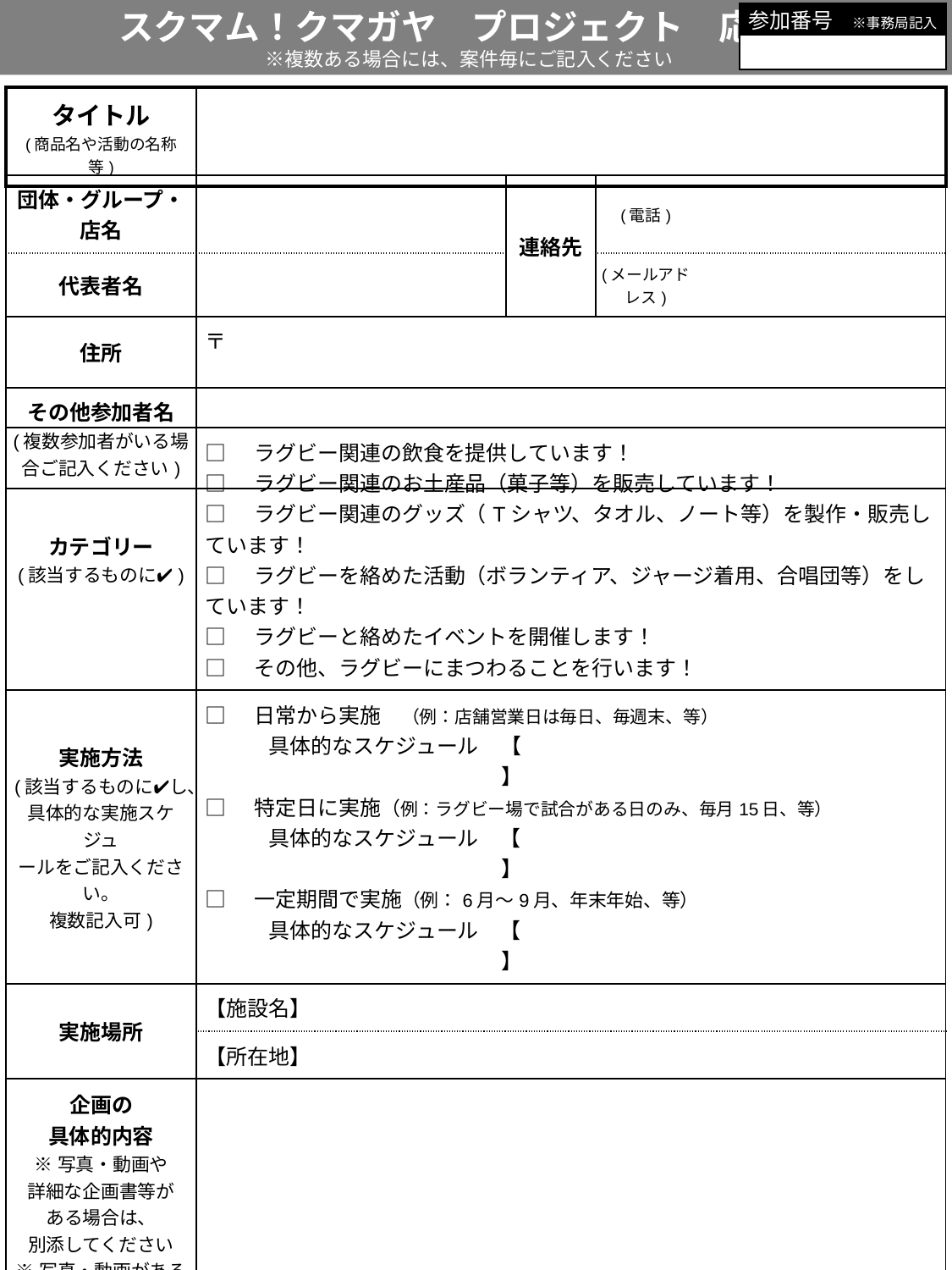

スクマム！クマガヤ　プロジェクト　応募用紙
　　　　　　　　　　　　　※複数ある場合には、案件毎にご記入ください
| 参加番号　※事務局記入 |
| --- |
|  |
| タイトル (商品名や活動の名称等) |  |
| --- | --- |
| 団体・グループ・店名 |  | 連絡先 | (電話) |  |
| --- | --- | --- | --- | --- |
| 代表者名 |  |  | (メールアドレス) |  |
| 住所 | 〒 |  |  |  |
| その他参加者名 (複数参加者がいる場合ご記入ください) |  |  |  |  |
| カテゴリー (該当するものに✔) | □　ラグビー関連の飲食を提供しています！ □　ラグビー関連のお土産品（菓子等）を販売しています！ □　ラグビー関連のグッズ（Tシャツ、タオル、ノート等）を製作・販売しています！ □　ラグビーを絡めた活動（ボランティア、ジャージ着用、合唱団等）をしています！ □　ラグビーと絡めたイベントを開催します！ □　その他、ラグビーにまつわることを行います！ |
| --- | --- |
| 実施方法 (該当するものに✔し、 具体的な実施スケジュ ールをご記入ください。 複数記入可) | □　日常から実施　（例：店舗営業日は毎日、毎週末、等） 　　　具体的なスケジュール　【　　　　　　　　　　　　　　　　　　　　　　　　　　　　　　　　　】 □　特定日に実施（例：ラグビー場で試合がある日のみ、毎月15日、等）　 　　　具体的なスケジュール　【　　　　　　　　　　　　　　　　　　　　　　　　　　　　　　　　　】 □　一定期間で実施（例：6月～9月、年末年始、等） 　　　具体的なスケジュール　【　　　　　　　　　　　　　　　　　　　　　　　　　　　　　　　　　】 |
| 実施場所 | 【施設名】 |
|  | 【所在地】 |
| 企画の 具体的内容 ※写真・動画や 詳細な企画書等が ある場合は、 別添してください ※写真・動画がある場合、必ずメールでデータを送付してください |  |
| PR文章 (100文字以内。 チラシ・HP等への記載を想定しています) |  |